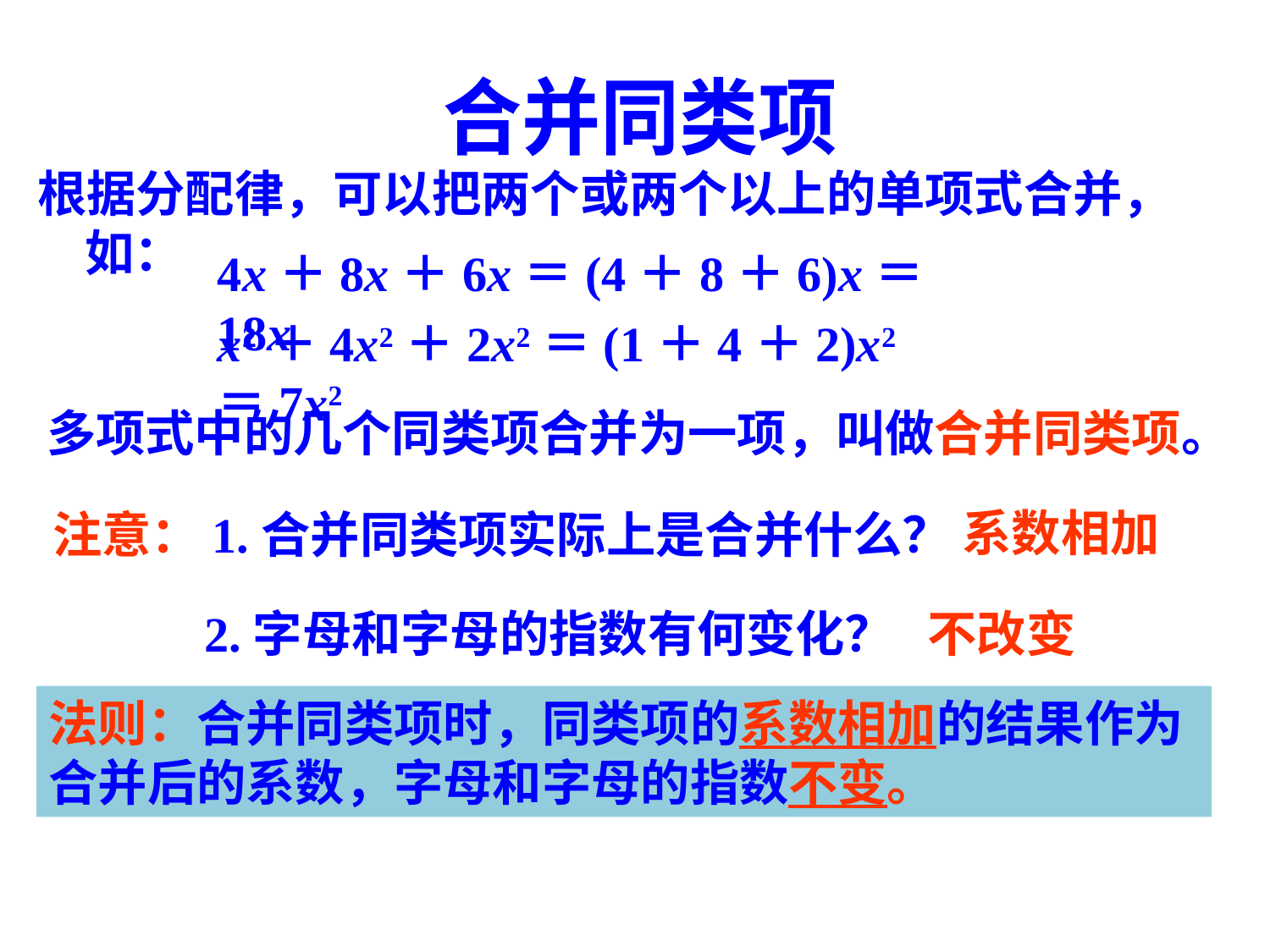

合并同类项
根据分配律，可以把两个或两个以上的单项式合并，如：
4x＋8x＋6x＝(4＋8＋6)x＝18x
x2＋4x2＋2x2＝(1＋4＋2)x2＝7x2
多项式中的几个同类项合并为一项，叫做合并同类项。
注意：1.合并同类项实际上是合并什么？
系数相加
2.字母和字母的指数有何变化？
不改变
法则：合并同类项时，同类项的系数相加的结果作为合并后的系数，字母和字母的指数不变。